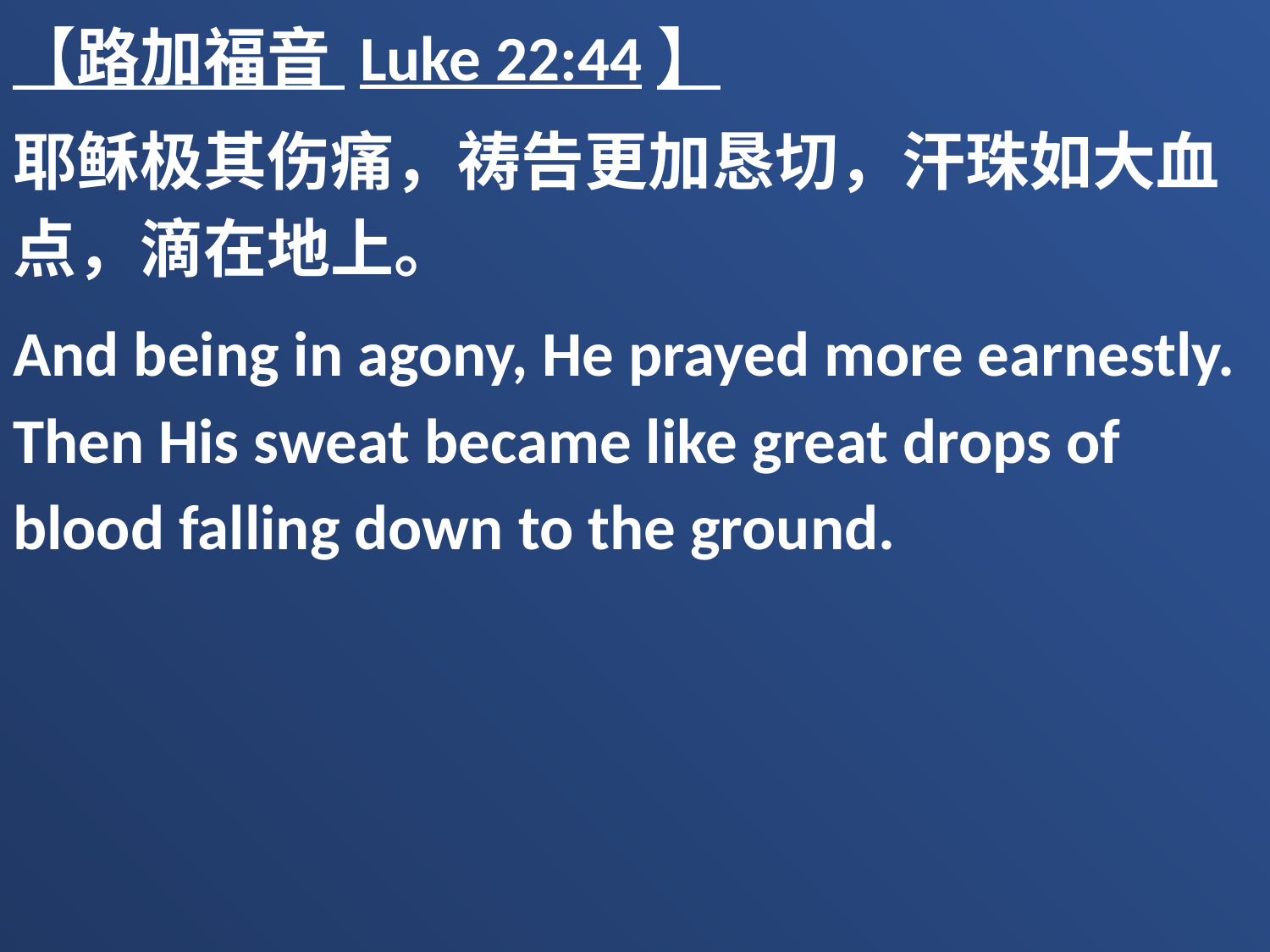

【路加福音 Luke 22:44】
耶稣极其伤痛，祷告更加恳切，汗珠如大血点，滴在地上。
And being in agony, He prayed more earnestly. Then His sweat became like great drops of blood falling down to the ground.